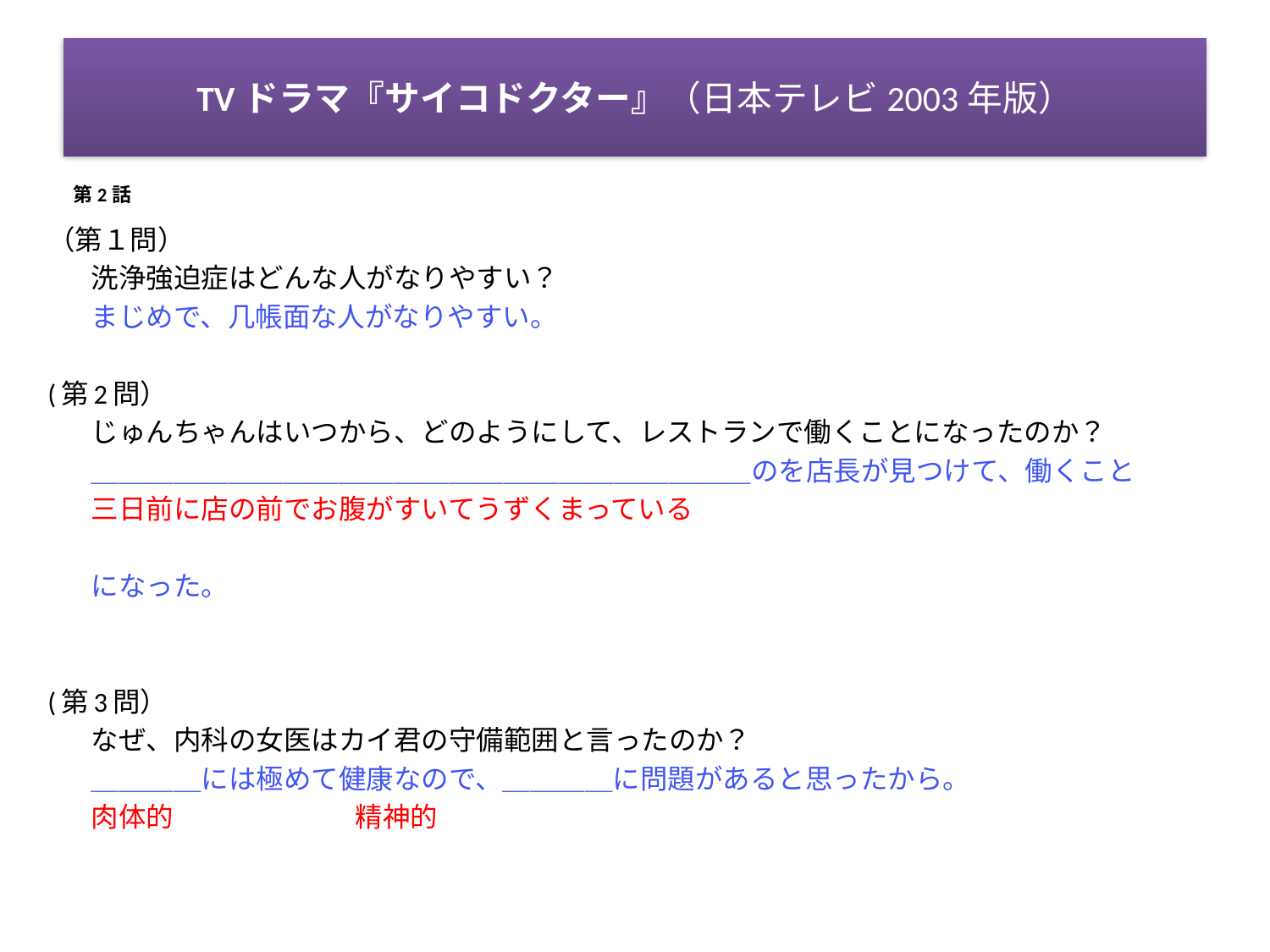

# TVドラマ『サイコドクター』（日本テレビ2003年版）
第2話
（第１問）
	洗浄強迫症はどんな人がなりやすい？
	まじめで、几帳面な人がなりやすい。

(第2問）
	じゅんちゃんはいつから、どのようにして、レストランで働くことになったのか？
　	＿＿＿＿＿＿＿＿＿＿＿＿＿＿＿＿＿＿＿＿＿＿＿＿のを店長が見つけて、働くこと
	三日前に店の前でお腹がすいてうずくまっている

	になった。

(第3問）
	なぜ、内科の女医はカイ君の守備範囲と言ったのか？
	＿＿＿＿には極めて健康なので、＿＿＿＿に問題があると思ったから。
	肉体的		　　　　　　精神的